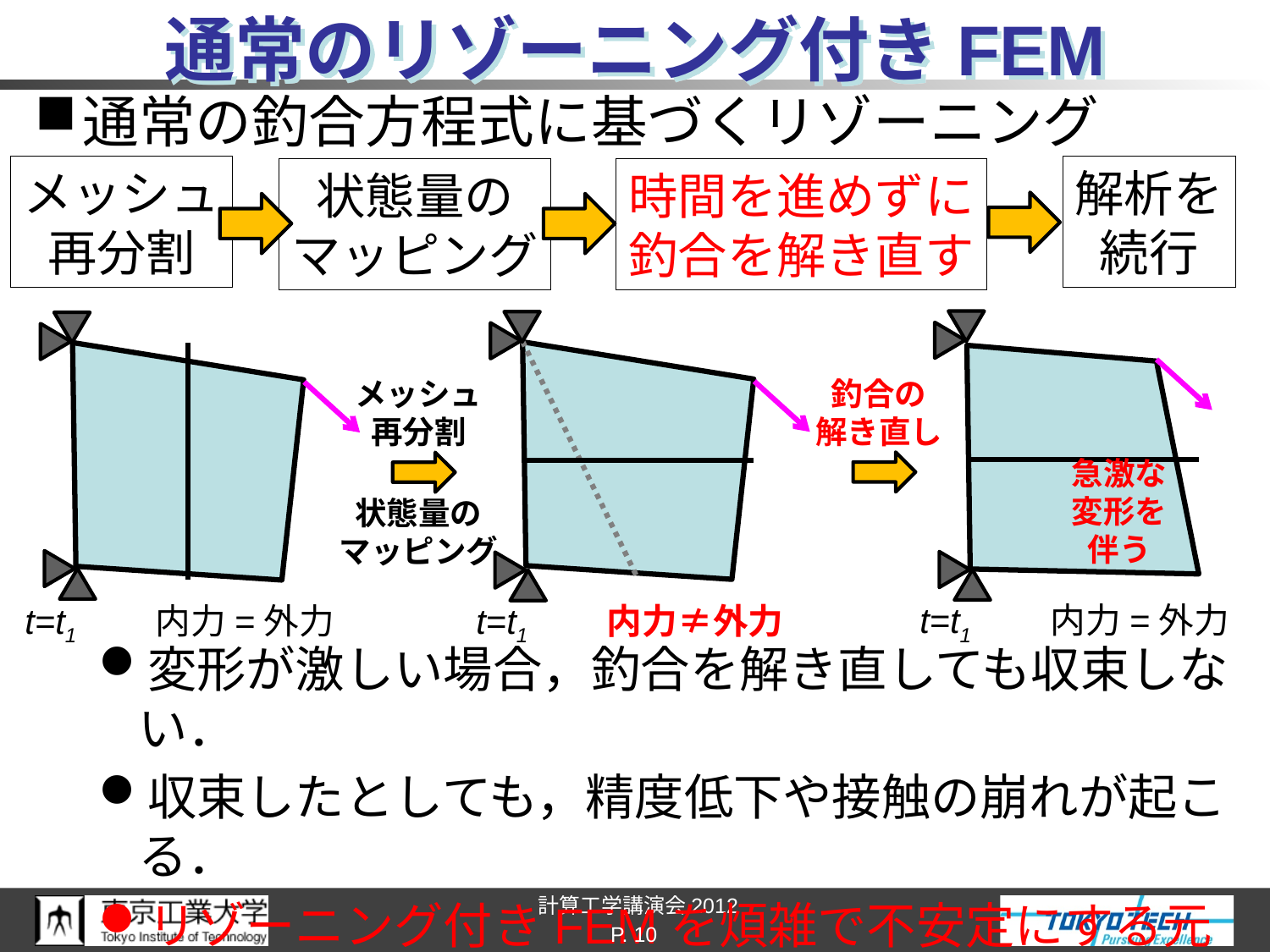

# 通常のリゾーニング付きFEM
通常の釣合方程式に基づくリゾーニング

変形が激しい場合，釣合を解き直しても収束しない．
収束したとしても，精度低下や接触の崩れが起こる．
リゾーニング付きFEMを煩雑で不安定にする元凶．
メッシュ
再分割
解析を
続行
状態量の
マッピング
時間を進めずに
釣合を解き直す

釣合の
解き直し

メッシュ
再分割

状態量の
マッピング
急激な
変形を
伴う

t=t1　　内力=外力
t=t1　　内力=外力
t=t1　　内力≠外力
P. 10